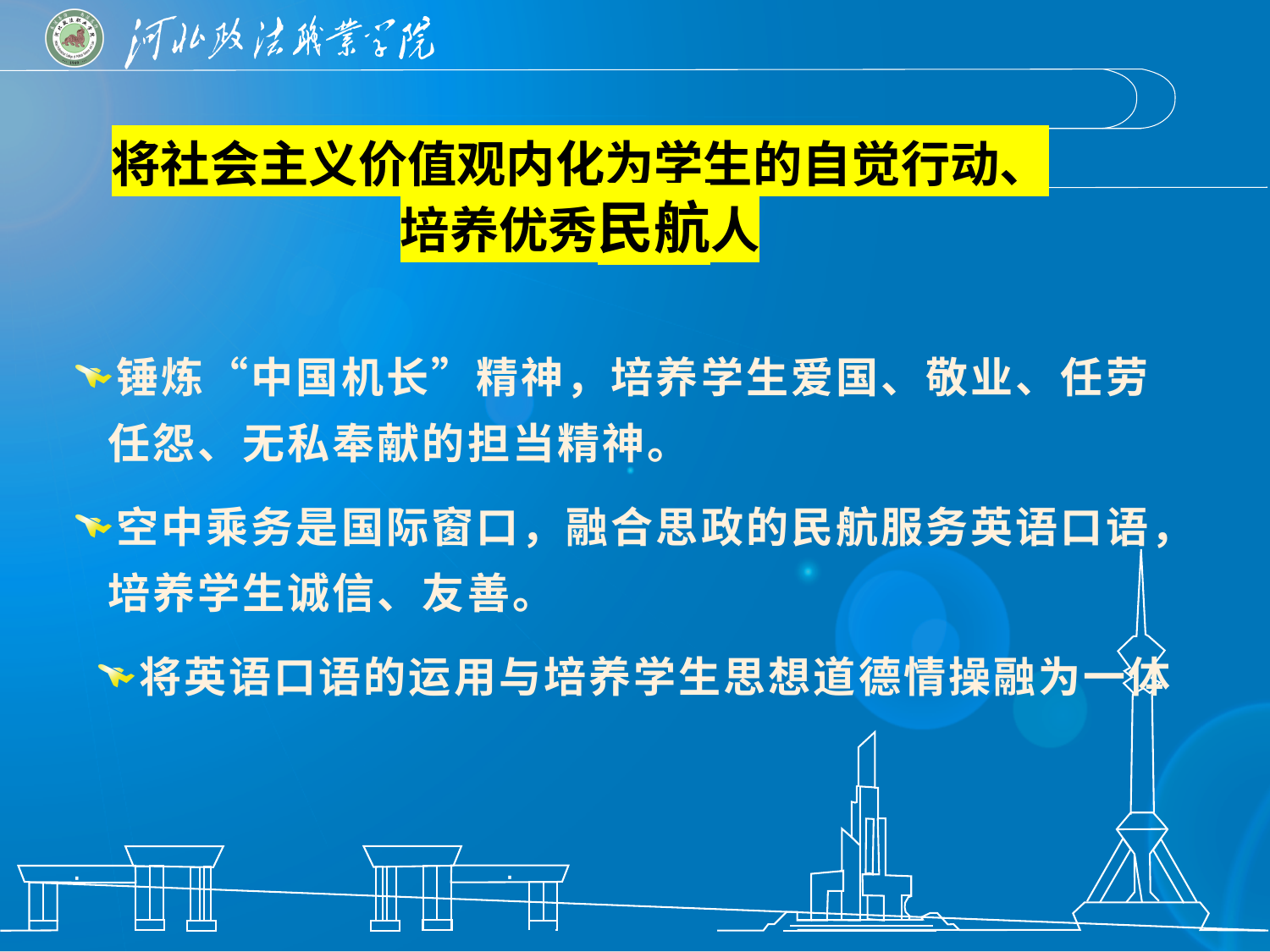

#
将社会主义价值观内化为学生的自觉行动、培养优秀民航人

锤炼“中国机长”精神，培养学生爱国、敬业、任劳任怨、无私奉献的担当精神。
空中乘务是国际窗口，融合思政的民航服务英语口语，培养学生诚信、友善。
将英语口语的运用与培养学生思想道德情操融为一体

7